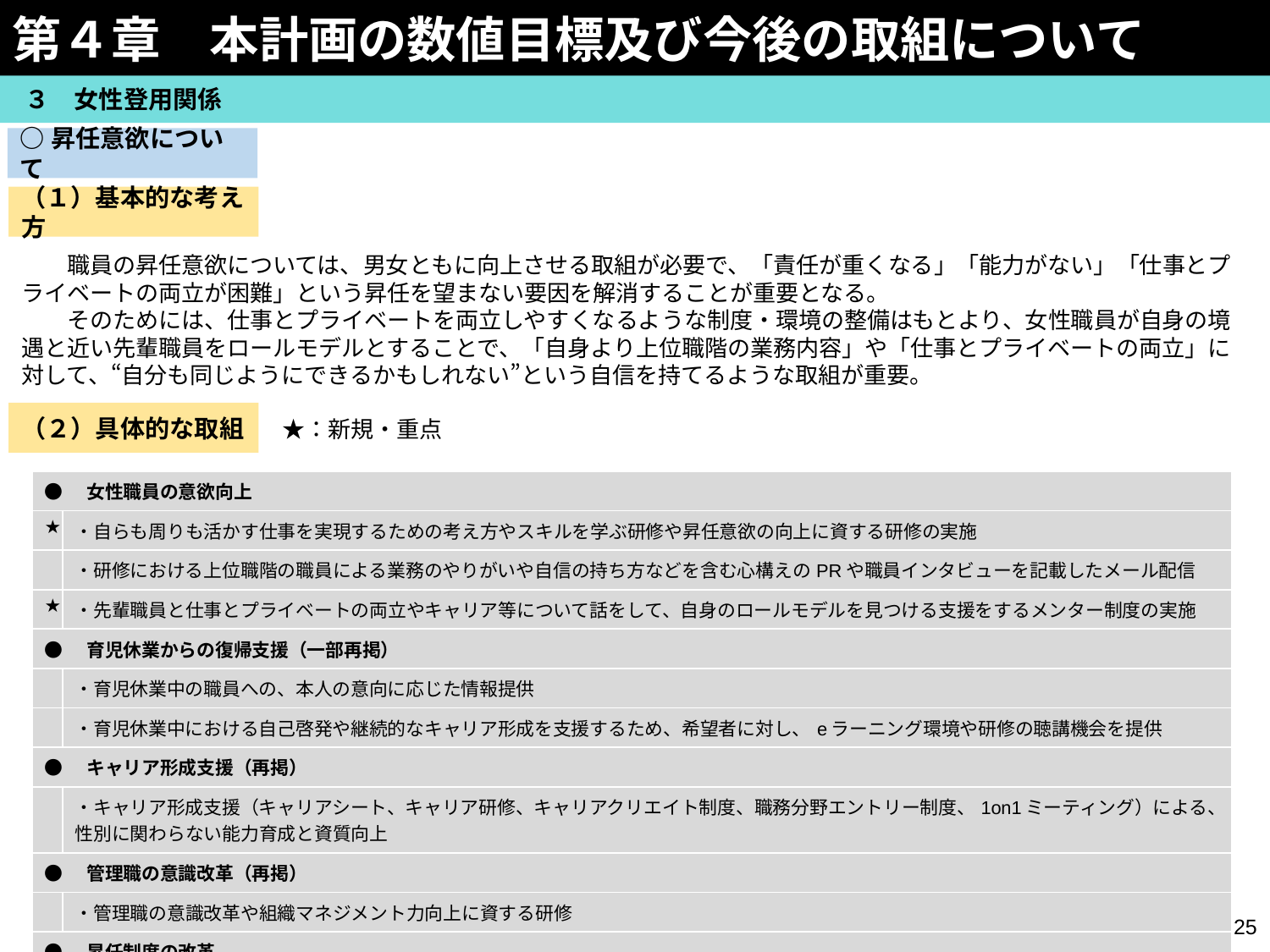

第４章　本計画の数値目標及び今後の取組について
　３　女性登用関係
○昇任意欲について

（１）基本的な考え方
　　職員の昇任意欲については、男女ともに向上させる取組が必要で、「責任が重くなる」「能力がない」「仕事とプライベートの両立が困難」という昇任を望まない要因を解消することが重要となる。
　　そのためには、仕事とプライベートを両立しやすくなるような制度・環境の整備はもとより、女性職員が自身の境遇と近い先輩職員をロールモデルとすることで、「自身より上位職階の業務内容」や「仕事とプライベートの両立」に対して、“自分も同じようにできるかもしれない”という自信を持てるような取組が重要。

（２）具体的な取組
　★：新規・重点

| ●　女性職員の意欲向上 |  |
| --- | --- |
| ★ | ・自らも周りも活かす仕事を実現するための考え方やスキルを学ぶ研修や昇任意欲の向上に資する研修の実施 |
|  | ・研修における上位職階の職員による業務のやりがいや自信の持ち方などを含む心構えのPRや職員インタビューを記載したメール配信 |
| ★ | ・先輩職員と仕事とプライベートの両立やキャリア等について話をして、自身のロールモデルを見つける支援をするメンター制度の実施 |
| ●　育児休業からの復帰支援（一部再掲） |  |
|  | ・育児休業中の職員への、本人の意向に応じた情報提供 |
|  | ・育児休業中における自己啓発や継続的なキャリア形成を支援するため、希望者に対し、eラーニング環境や研修の聴講機会を提供 |
| ●　キャリア形成支援（再掲） |  |
|  | ・キャリア形成支援（キャリアシート、キャリア研修、キャリアクリエイト制度、職務分野エントリー制度、1on1ミーティング）による、性別に関わらない能力育成と資質向上 |
| ●　管理職の意識改革（再掲） |  |
|  | ・管理職の意識改革や組織マネジメント力向上に資する研修 |
| ●　昇任制度の改革 |  |
| ★ | ・昇任管理のあり方の検討 |

25